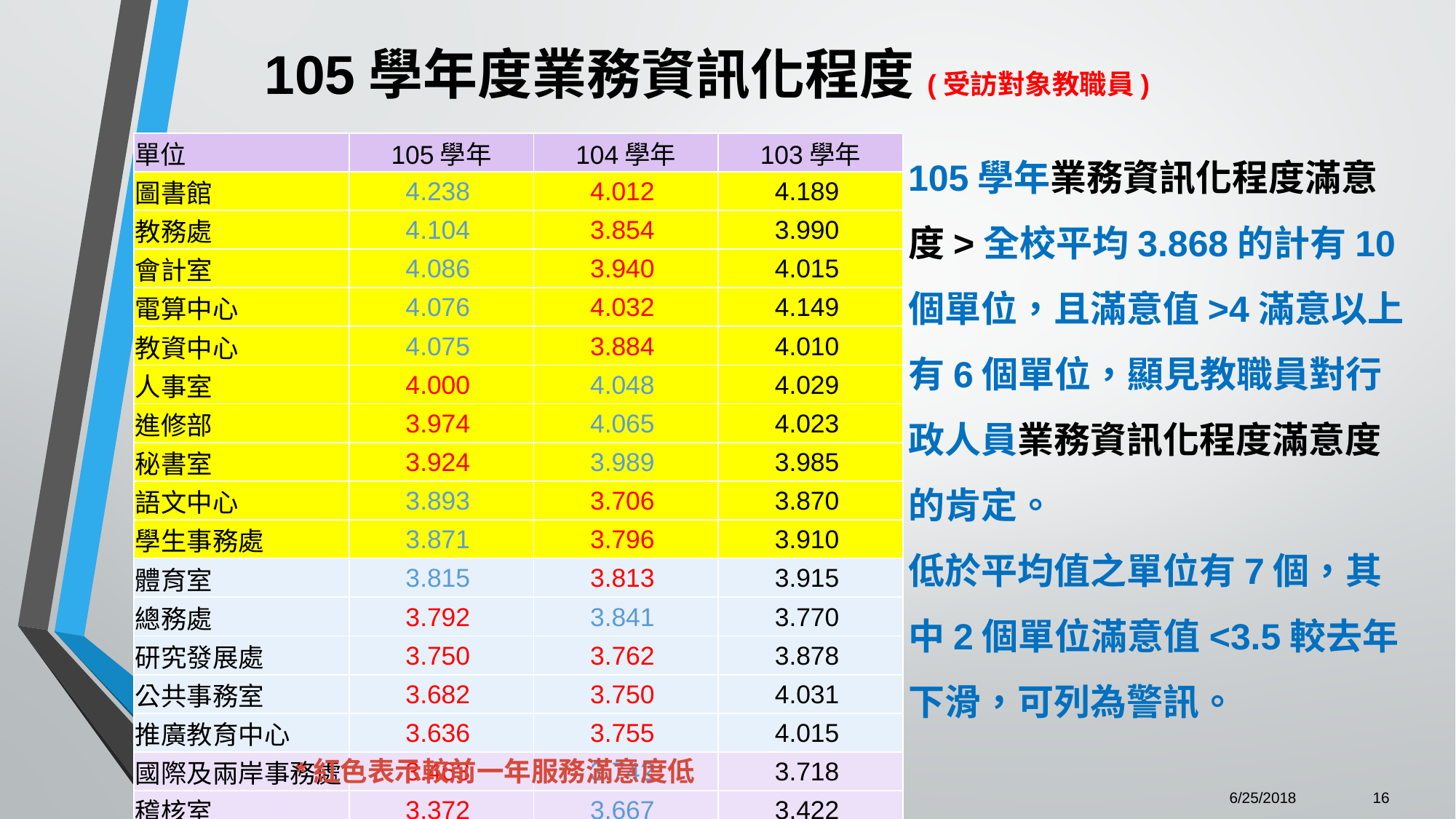

105學年度業務資訊化程度(受訪對象教職員)

105學年業務資訊化程度滿意度>全校平均3.868的計有10個單位，且滿意值>4滿意以上有6個單位，顯見教職員對行政人員業務資訊化程度滿意度的肯定。
低於平均值之單位有7個，其中2個單位滿意值<3.5較去年下滑，可列為警訊。
| 單位 | 105學年 | 104學年 | 103學年 |
| --- | --- | --- | --- |
| 圖書館 | 4.238 | 4.012 | 4.189 |
| 教務處 | 4.104 | 3.854 | 3.990 |
| 會計室 | 4.086 | 3.940 | 4.015 |
| 電算中心 | 4.076 | 4.032 | 4.149 |
| 教資中心 | 4.075 | 3.884 | 4.010 |
| 人事室 | 4.000 | 4.048 | 4.029 |
| 進修部 | 3.974 | 4.065 | 4.023 |
| 秘書室 | 3.924 | 3.989 | 3.985 |
| 語文中心 | 3.893 | 3.706 | 3.870 |
| 學生事務處 | 3.871 | 3.796 | 3.910 |
| 體育室 | 3.815 | 3.813 | 3.915 |
| 總務處 | 3.792 | 3.841 | 3.770 |
| 研究發展處 | 3.750 | 3.762 | 3.878 |
| 公共事務室 | 3.682 | 3.750 | 4.031 |
| 推廣教育中心 | 3.636 | 3.755 | 4.015 |
| 國際及兩岸事務處 | 3.463 | 3.742 | 3.718 |
| 稽核室 | 3.372 | 3.667 | 3.422 |
| 全校整體平均 | 3.868 | 3.885 | 3.945 |
*紅色表示較前一年服務滿意度低
16
6/25/2018